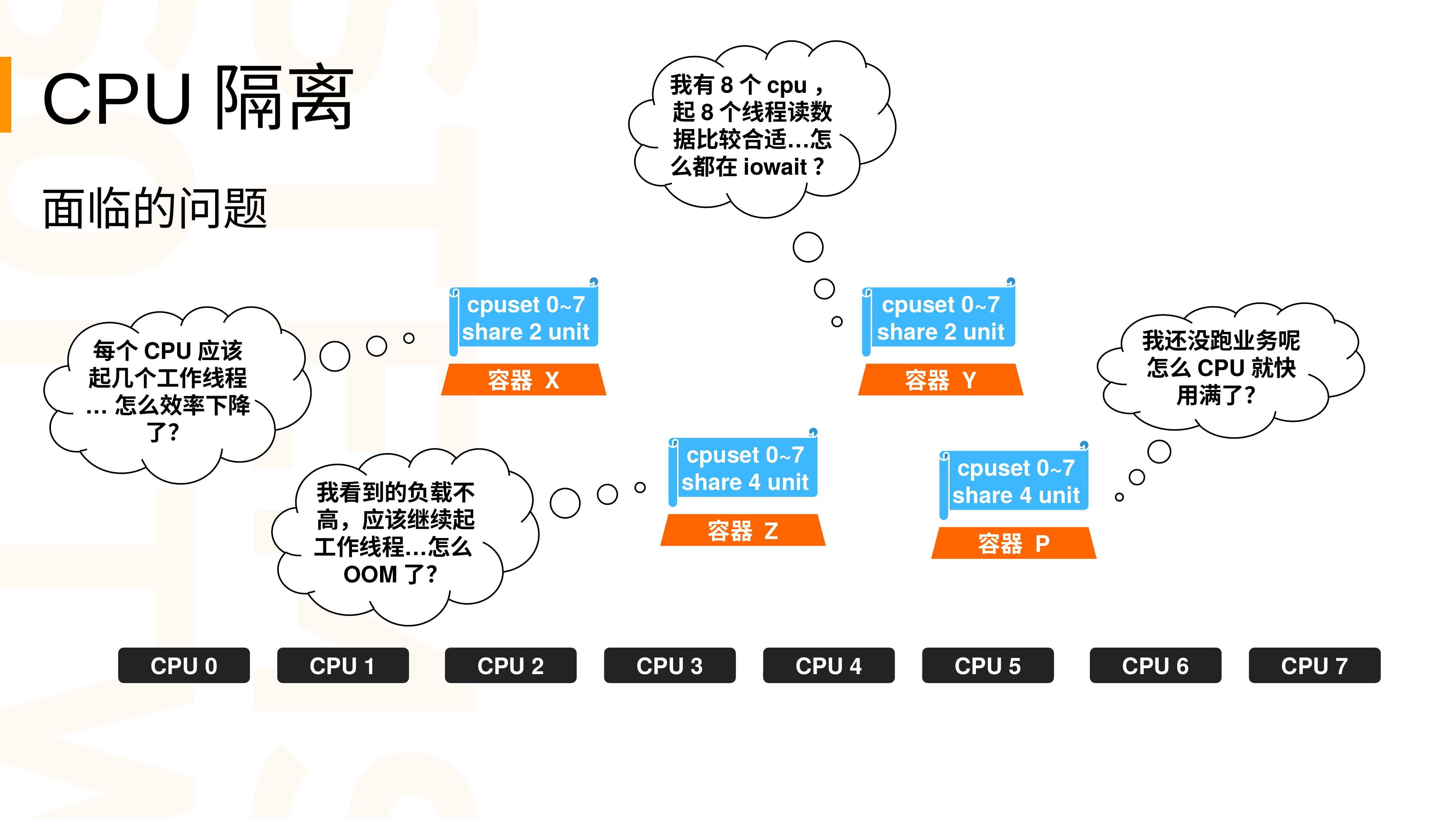

CPU隔离

我有8个cpu，起8个线程读数据比较合适…怎么都在iowait？
面临的问题

cpuset 0~7
share 2 unit
cpuset 0~7
share 2 unit
我还没跑业务呢怎么CPU就快用满了？
容器 X
容器 Y
每个CPU应该起几个工作线程… 怎么效率下降了？
cpuset 0~7
share 4 unit
cpuset 0~7
share 4 unit
我看到的负载不高，应该继续起工作线程…怎么OOM了？
容器 Z
容器 P
CPU 0
CPU 1
CPU 2
CPU 3
CPU 4
CPU 5
CPU 6
CPU 7